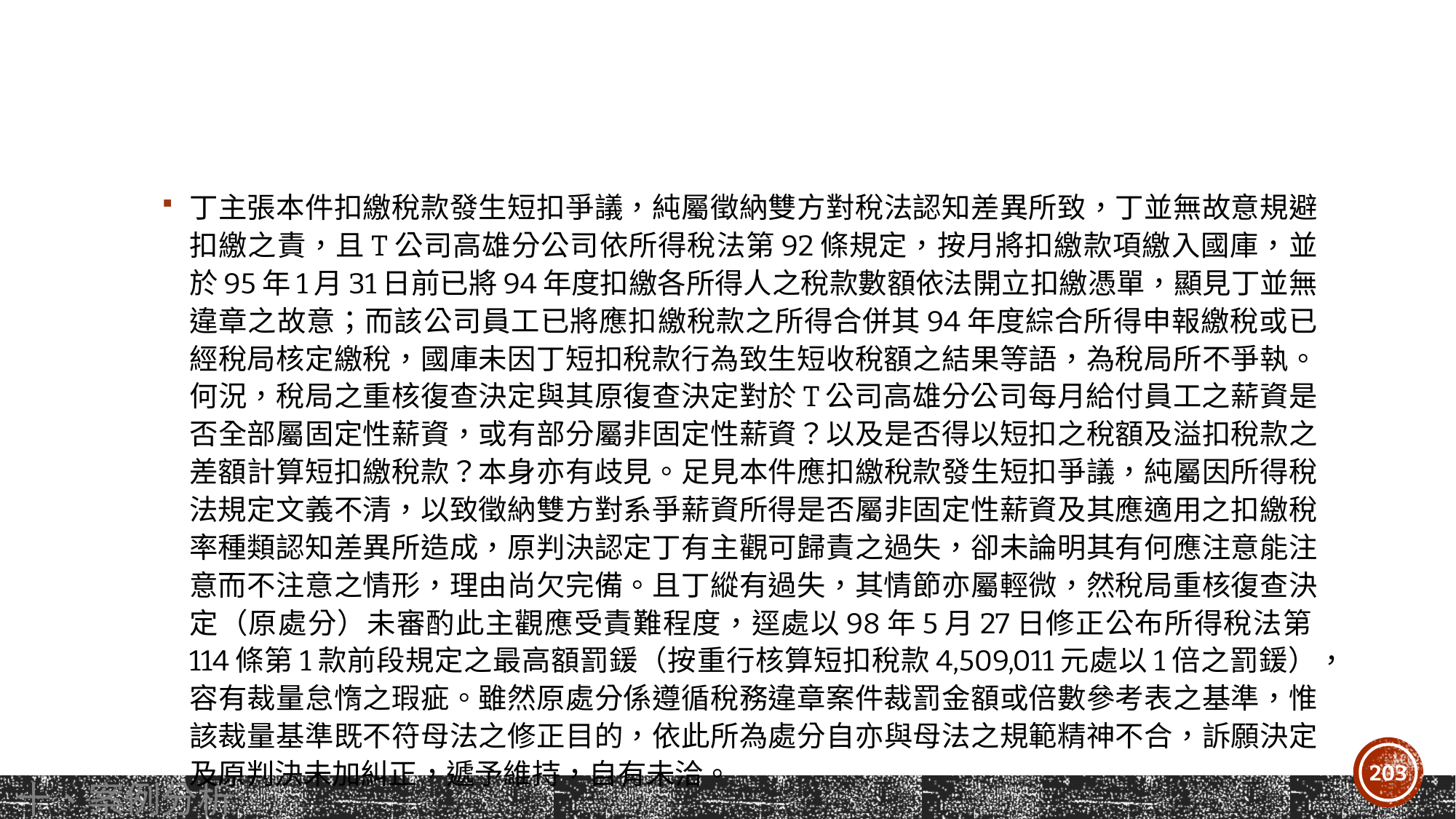

#

丁主張本件扣繳稅款發生短扣爭議，純屬徵納雙方對稅法認知差異所致，丁並無故意規避扣繳之責，且T公司高雄分公司依所得稅法第92條規定，按月將扣繳款項繳入國庫，並於95年1月31日前已將94年度扣繳各所得人之稅款數額依法開立扣繳憑單，顯見丁並無違章之故意；而該公司員工已將應扣繳稅款之所得合併其94年度綜合所得申報繳稅或已經稅局核定繳稅，國庫未因丁短扣稅款行為致生短收稅額之結果等語，為稅局所不爭執。何況，稅局之重核復查決定與其原復查決定對於T公司高雄分公司每月給付員工之薪資是否全部屬固定性薪資，或有部分屬非固定性薪資？以及是否得以短扣之稅額及溢扣稅款之差額計算短扣繳稅款？本身亦有歧見。足見本件應扣繳稅款發生短扣爭議，純屬因所得稅法規定文義不清，以致徵納雙方對系爭薪資所得是否屬非固定性薪資及其應適用之扣繳稅率種類認知差異所造成，原判決認定丁有主觀可歸責之過失，卻未論明其有何應注意能注意而不注意之情形，理由尚欠完備。且丁縱有過失，其情節亦屬輕微，然稅局重核復查決定（原處分）未審酌此主觀應受責難程度，逕處以98年5月27日修正公布所得稅法第114條第1款前段規定之最高額罰鍰（按重行核算短扣稅款4,509,011元處以1倍之罰鍰），容有裁量怠惰之瑕疵。雖然原處分係遵循稅務違章案件裁罰金額或倍數參考表之基準，惟該裁量基準既不符母法之修正目的，依此所為處分自亦與母法之規範精神不合，訴願決定及原判決未加糾正，遞予維持，自有未洽。
203